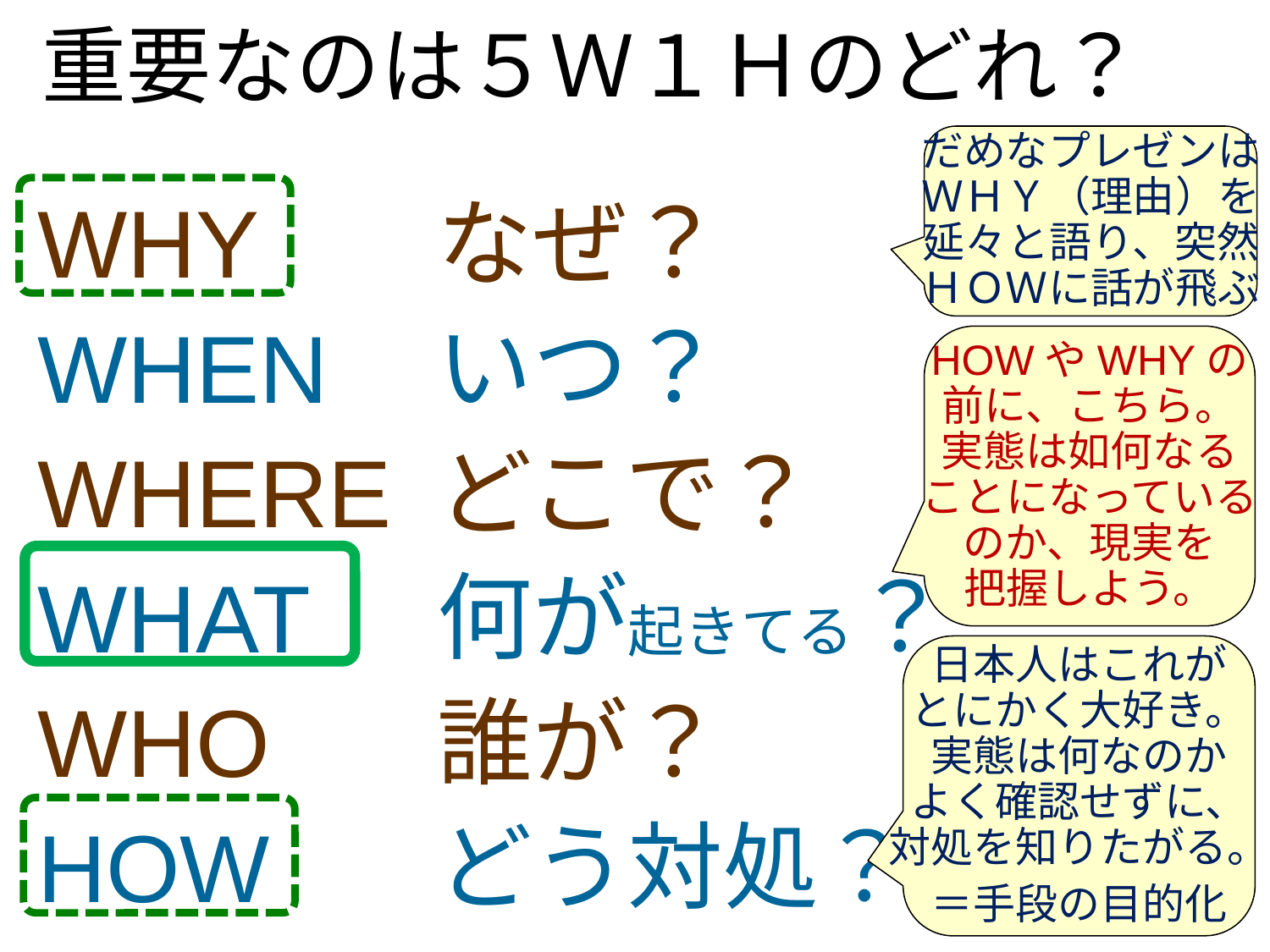

重要なのは５Ｗ１Ｈのどれ？
だめなプレゼンは
ＷＨＹ（理由）を
延々と語り、突然
ＨＯＷに話が飛ぶ
なぜ？
いつ？
どこで？
何が起きてる？
誰が？
どう対処？
WHY
WHEN
WHERE
WHAT
WHO
HOW

HOWやWHYの
前に、こちら。
実態は如何なる
ことになっている
のか、現実を
把握しよう。

日本人はこれが
とにかく大好き。
実態は何なのか
よく確認せずに、
対処を知りたがる。
＝手段の目的化